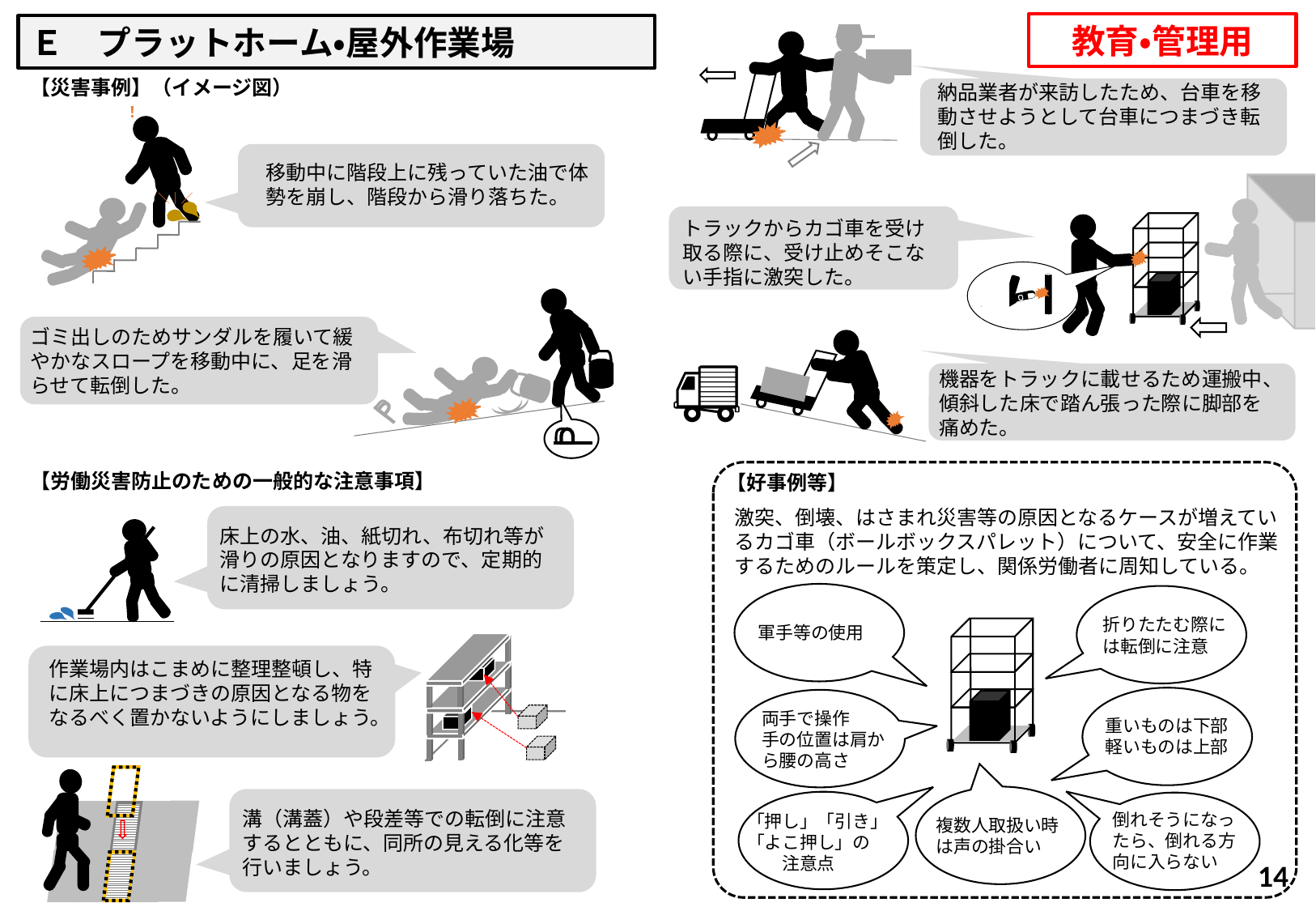

教育・管理用
Ｅ　プラットホーム・屋外作業場

【災害事例】（イメージ図）
納品業者が来訪したため、台車を移動させようとして台車につまづき転倒した。

！

＼｜／

移動中に階段上に残っていた油で体勢を崩し、階段から滑り落ちた。

トラックからカゴ車を受け取る際に、受け止めそこない手指に激突した。

ゴミ出しのためサンダルを履いて緩やかなスロープを移動中に、足を滑らせて転倒した。

🚚

機器をトラックに載せるため運搬中、傾斜した床で踏ん張った際に脚部を痛めた。

【労働災害防止のための一般的な注意事項】

【好事例等】
激突、倒壊、はさまれ災害等の原因となるケースが増えているカゴ車（ボールボックスパレット）について、安全に作業するためのルールを策定し、関係労働者に周知している。

床上の水、油、紙切れ、布切れ等が滑りの原因となりますので、定期的に清掃しましょう。

折りたたむ際には転倒に注意
軍手等の使用

作業場内はこまめに整理整頓し、特に床上につまづきの原因となる物をなるべく置かないようにしましょう。

両手で操作
手の位置は肩から腰の高さ
重いものは下部
軽いものは上部

溝（溝蓋）や段差等での転倒に注意するとともに、同所の見える化等を行いましょう。
倒れそうになったら、倒れる方向に入らない
「押し」「引き」「よこ押し」の
　　注意点
複数人取扱い時
は声の掛合い
14